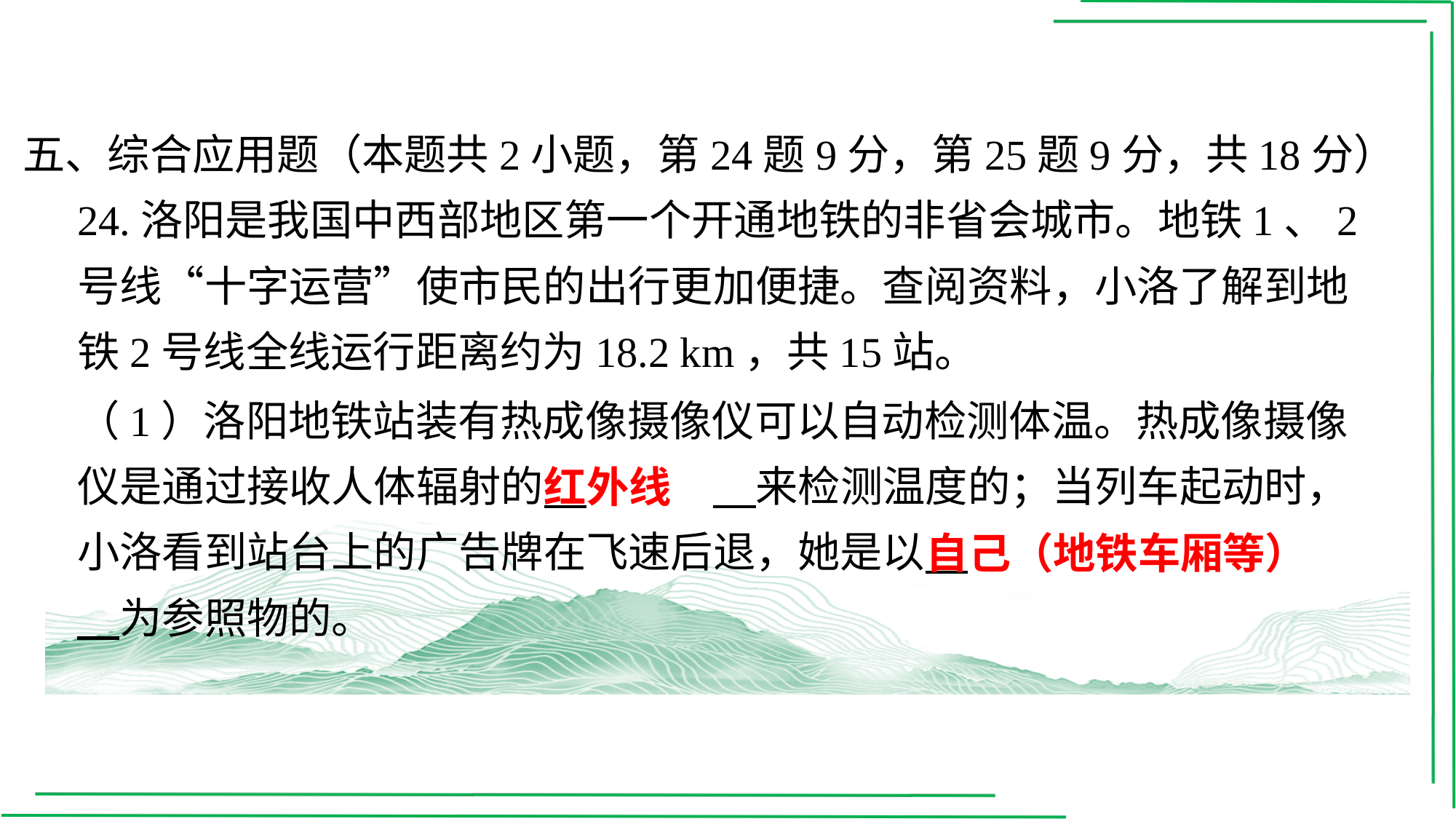

五、综合应用题（本题共2小题，第24题9分，第25题9分，共18分）
24.洛阳是我国中西部地区第一个开通地铁的非省会城市。地铁1、2号线“十字运营”使市民的出行更加便捷。查阅资料，小洛了解到地铁2号线全线运行距离约为18.2 km，共15站。
（1）洛阳地铁站装有热成像摄像仪可以自动检测体温。热成像摄像仪是通过接收人体辐射的 　红外线　⁠来检测温度的；当列车起动时，小洛看到站台上的广告牌在飞速后退，她是以 　自己（地铁车厢等）　⁠为参照物的。
红外线
自己（地铁车厢等）